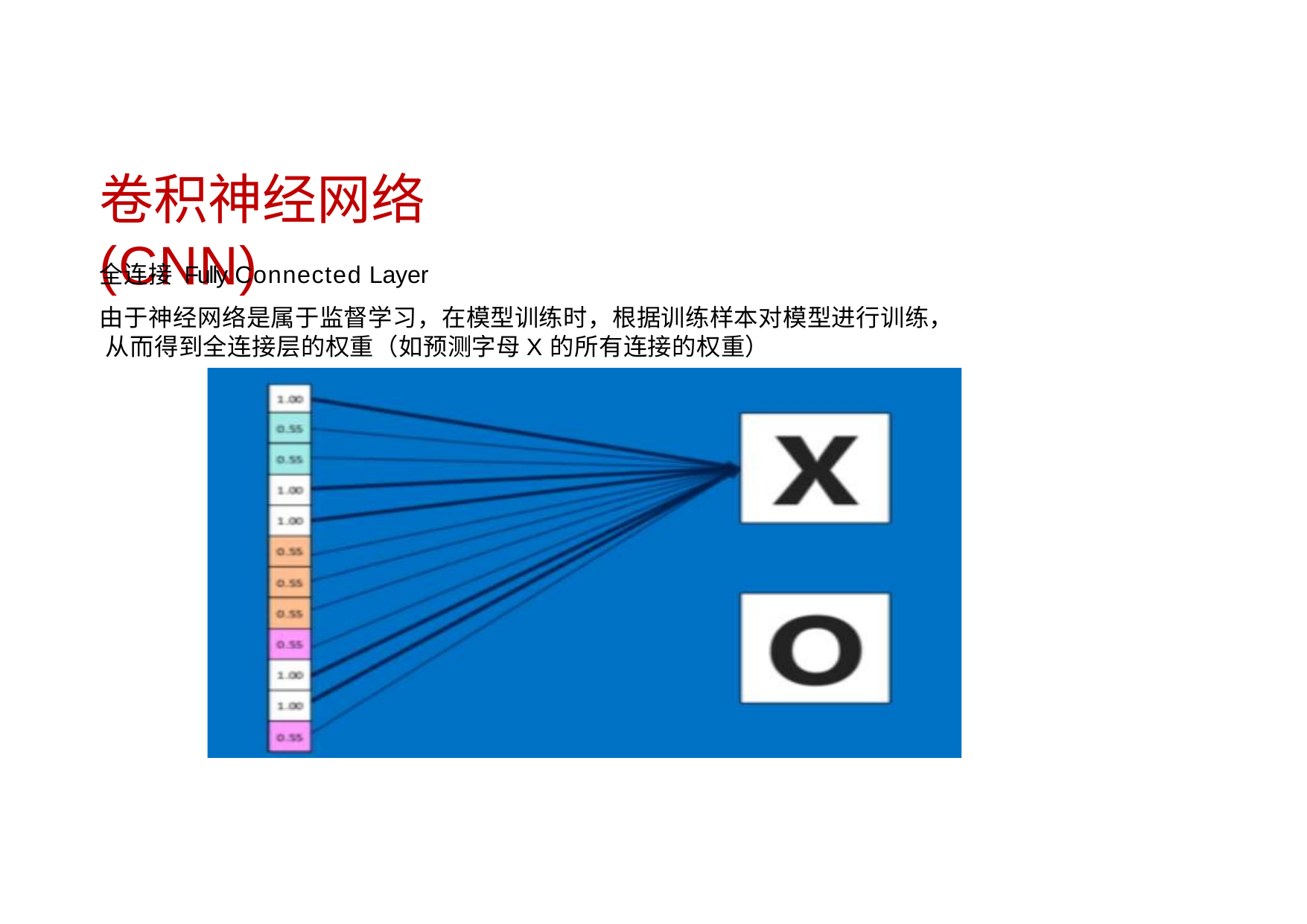

# 卷积神经网络(CNN)
全连接 Fully Connected Layer
由于神经网络是属于监督学习，在模型训练时，根据训练样本对模型进行训练，  从而得到全连接层的权重（如预测字母X的所有连接的权重）